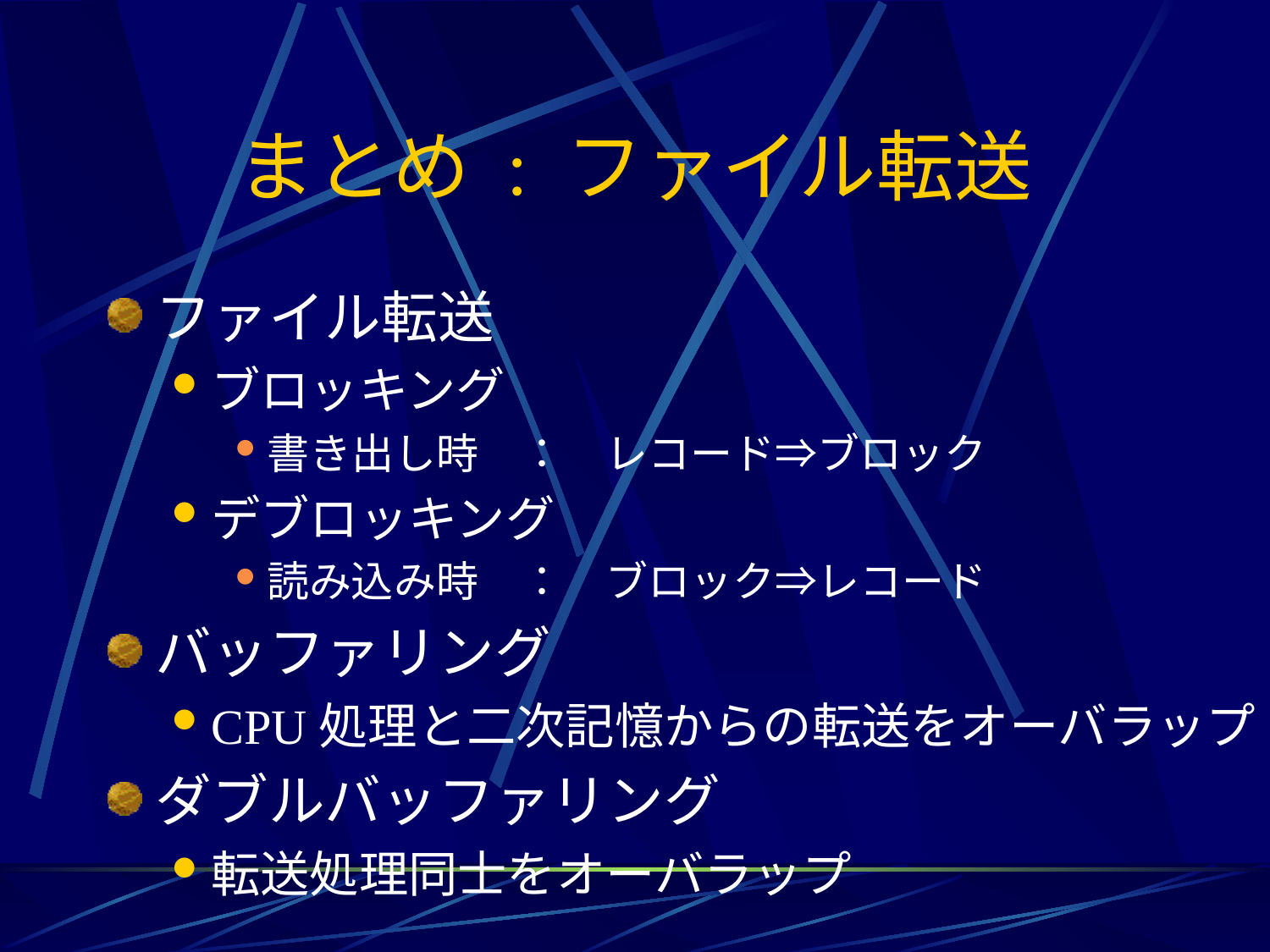

# まとめ : ファイル転送
ファイル転送
ブロッキング
書き出し時　：　レコード⇒ブロック
デブロッキング
読み込み時　：　ブロック⇒レコード
バッファリング
CPU処理と二次記憶からの転送をオーバラップ
ダブルバッファリング
転送処理同士をオーバラップ